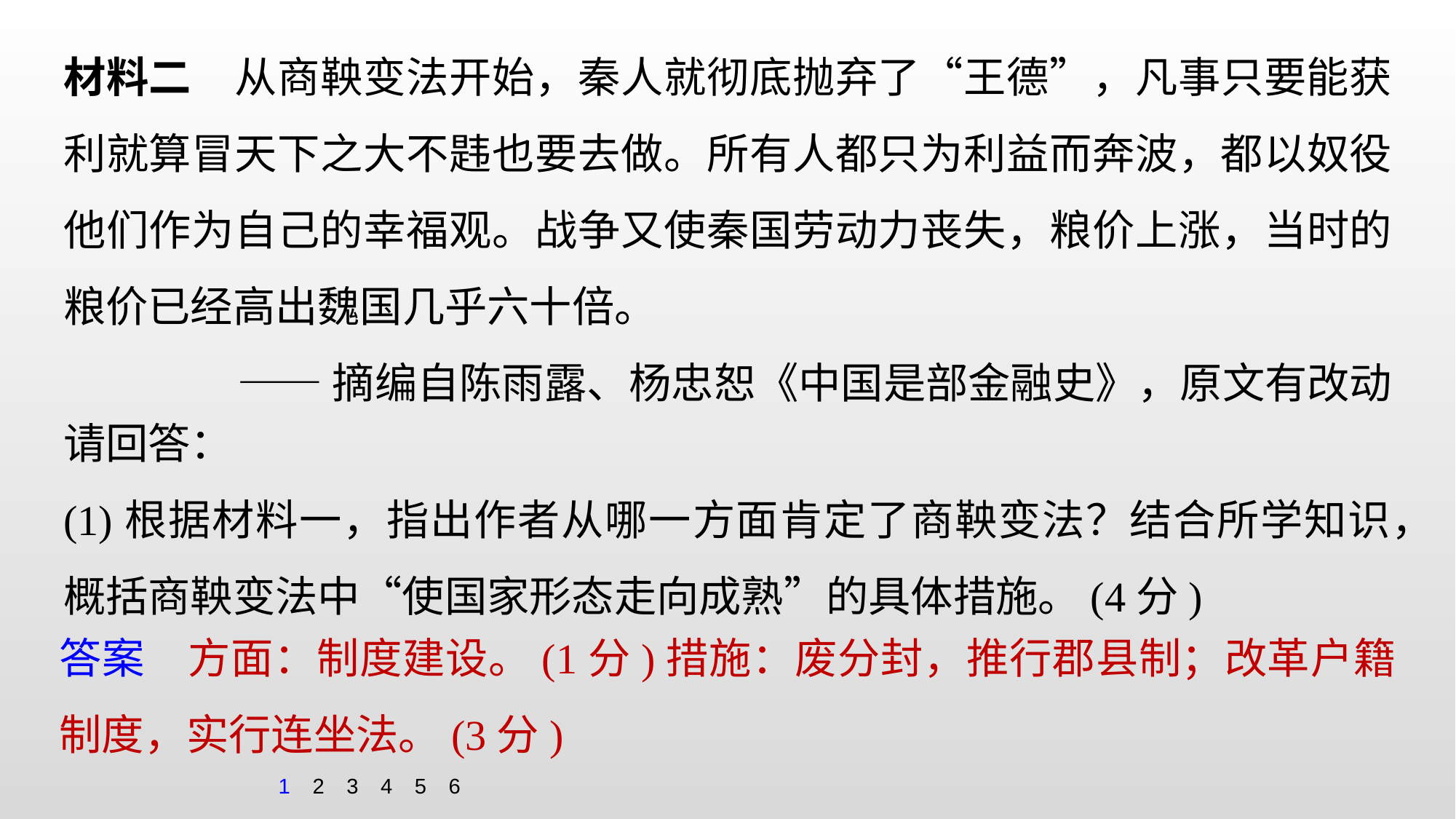

材料二　从商鞅变法开始，秦人就彻底抛弃了“王德”，凡事只要能获利就算冒天下之大不韪也要去做。所有人都只为利益而奔波，都以奴役他们作为自己的幸福观。战争又使秦国劳动力丧失，粮价上涨，当时的粮价已经高出魏国几乎六十倍。
——摘编自陈雨露、杨忠恕《中国是部金融史》，原文有改动
请回答：
(1)根据材料一，指出作者从哪一方面肯定了商鞅变法？结合所学知识，概括商鞅变法中“使国家形态走向成熟”的具体措施。(4分)
答案　方面：制度建设。(1分)措施：废分封，推行郡县制；改革户籍制度，实行连坐法。(3分)
1
2
3
4
5
6